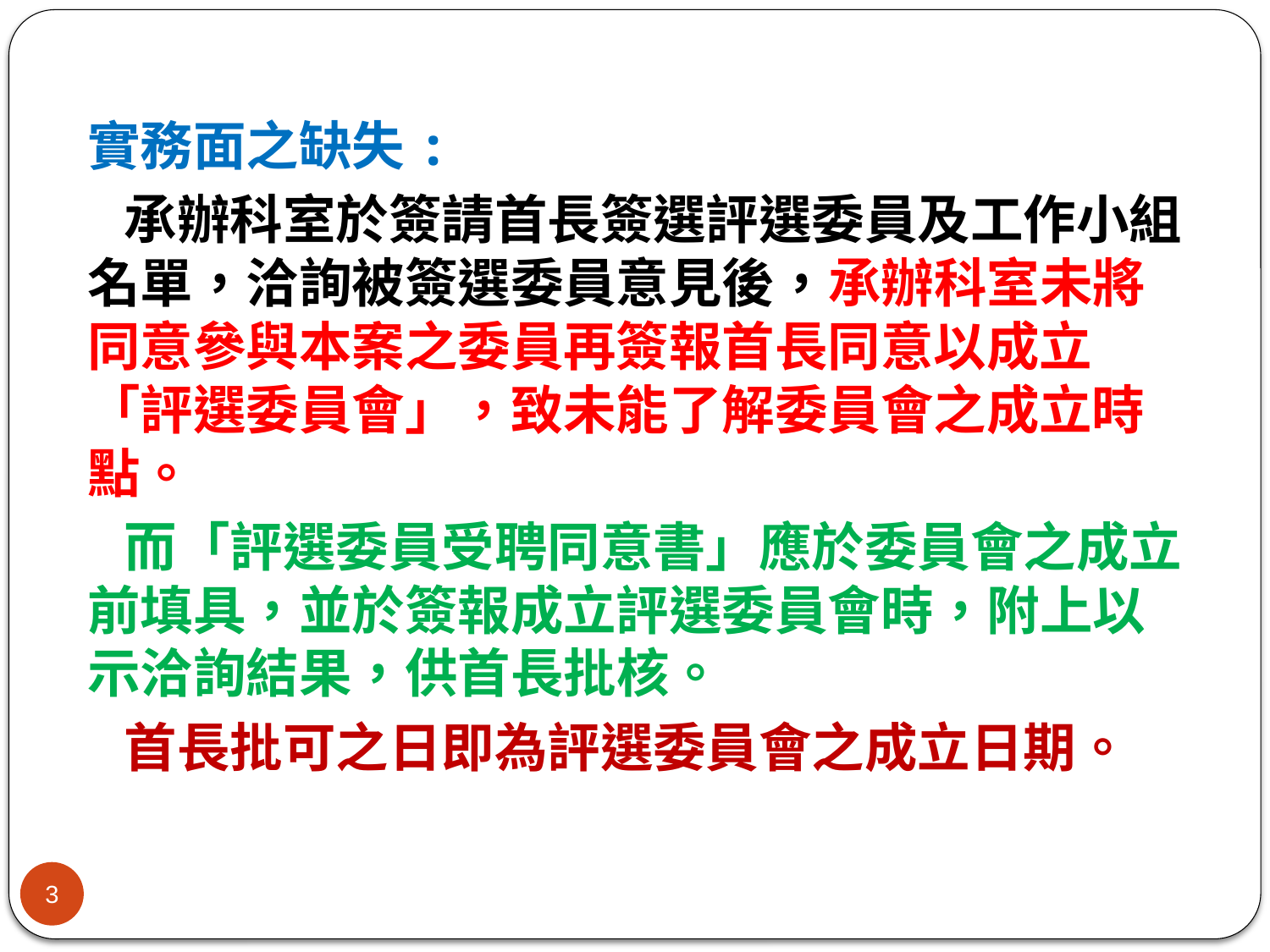

實務面之缺失:
  承辦科室於簽請首長簽選評選委員及工作小組名單，洽詢被簽選委員意見後，承辦科室未將同意參與本案之委員再簽報首長同意以成立「評選委員會」，致未能了解委員會之成立時點。
  而「評選委員受聘同意書」應於委員會之成立前填具，並於簽報成立評選委員會時，附上以示洽詢結果，供首長批核。
  首長批可之日即為評選委員會之成立日期。
3